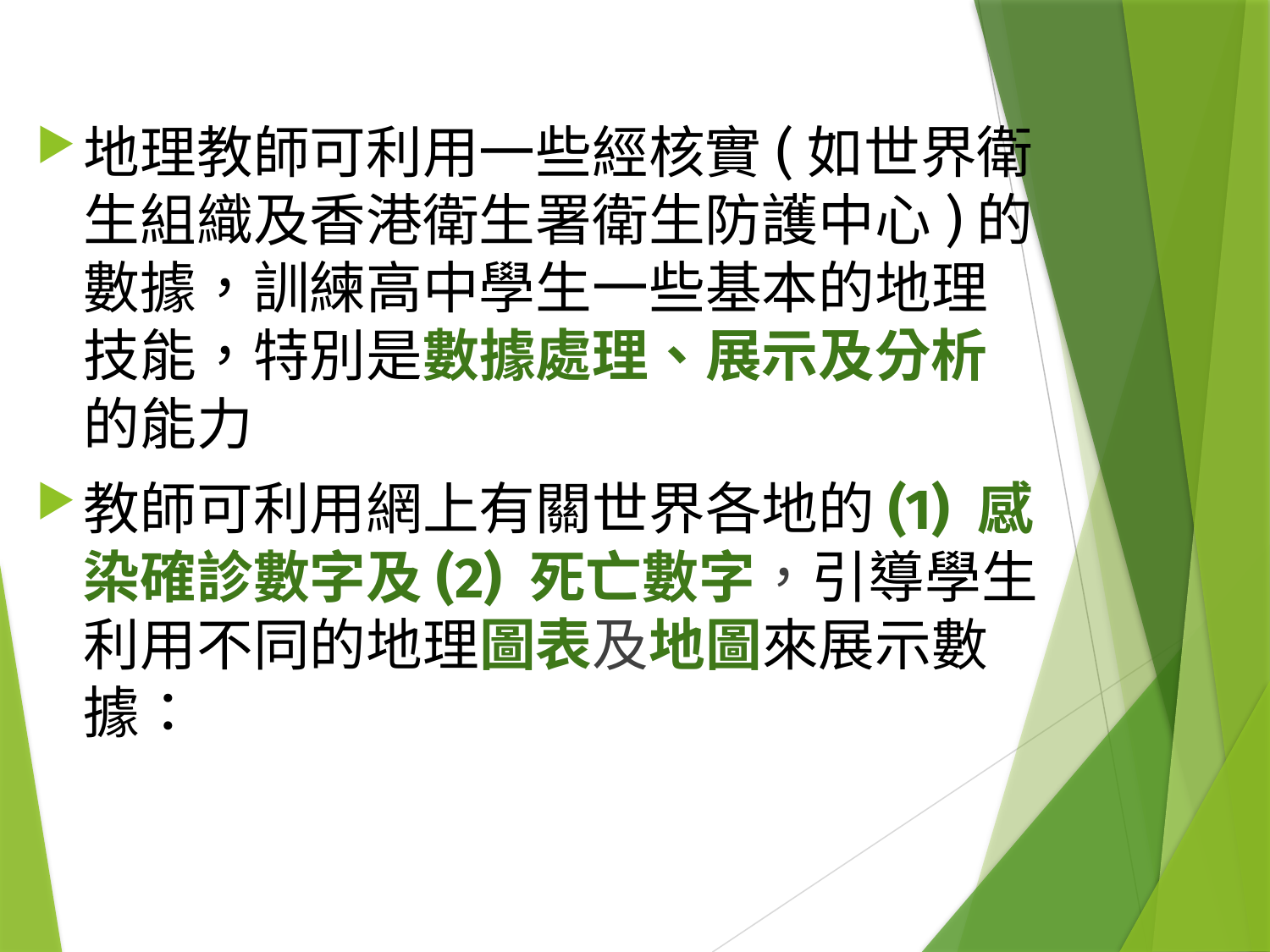

地理教師可利用一些經核實(如世界衛生組織及香港衛生署衛生防護中心)的數據，訓練高中學生一些基本的地理技能，特別是數據處理、展示及分析的能力
教師可利用網上有關世界各地的(1) 感染確診數字及(2) 死亡數字，引導學生利用不同的地理圖表及地圖來展示數據：